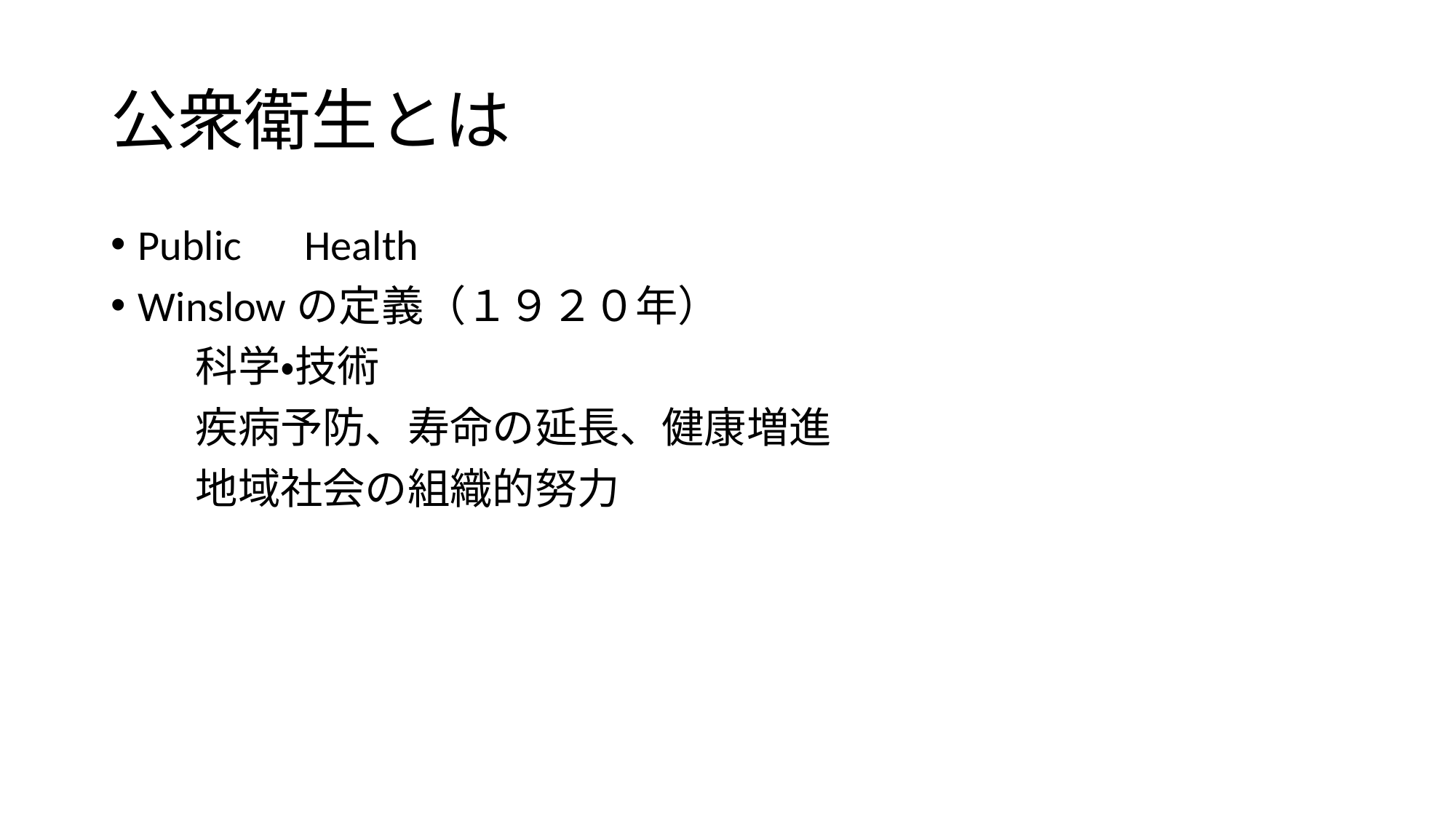

# 公衆衛生とは
Public　Health
Winslowの定義（１９２０年）
　　科学・技術
　　疾病予防、寿命の延長、健康増進
　　地域社会の組織的努力